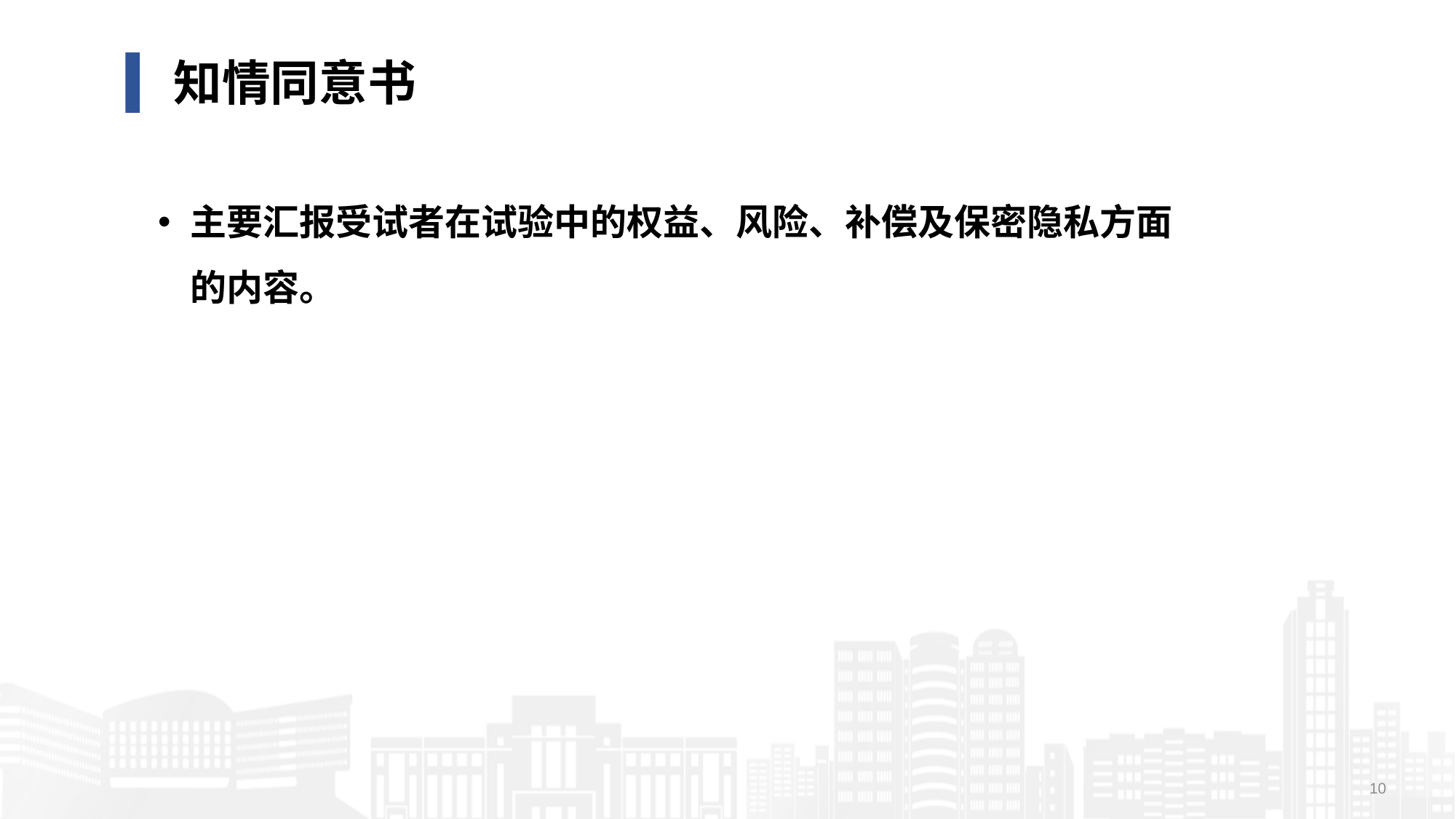

知情同意书
主要汇报受试者在试验中的权益、风险、补偿及保密隐私方面的内容。